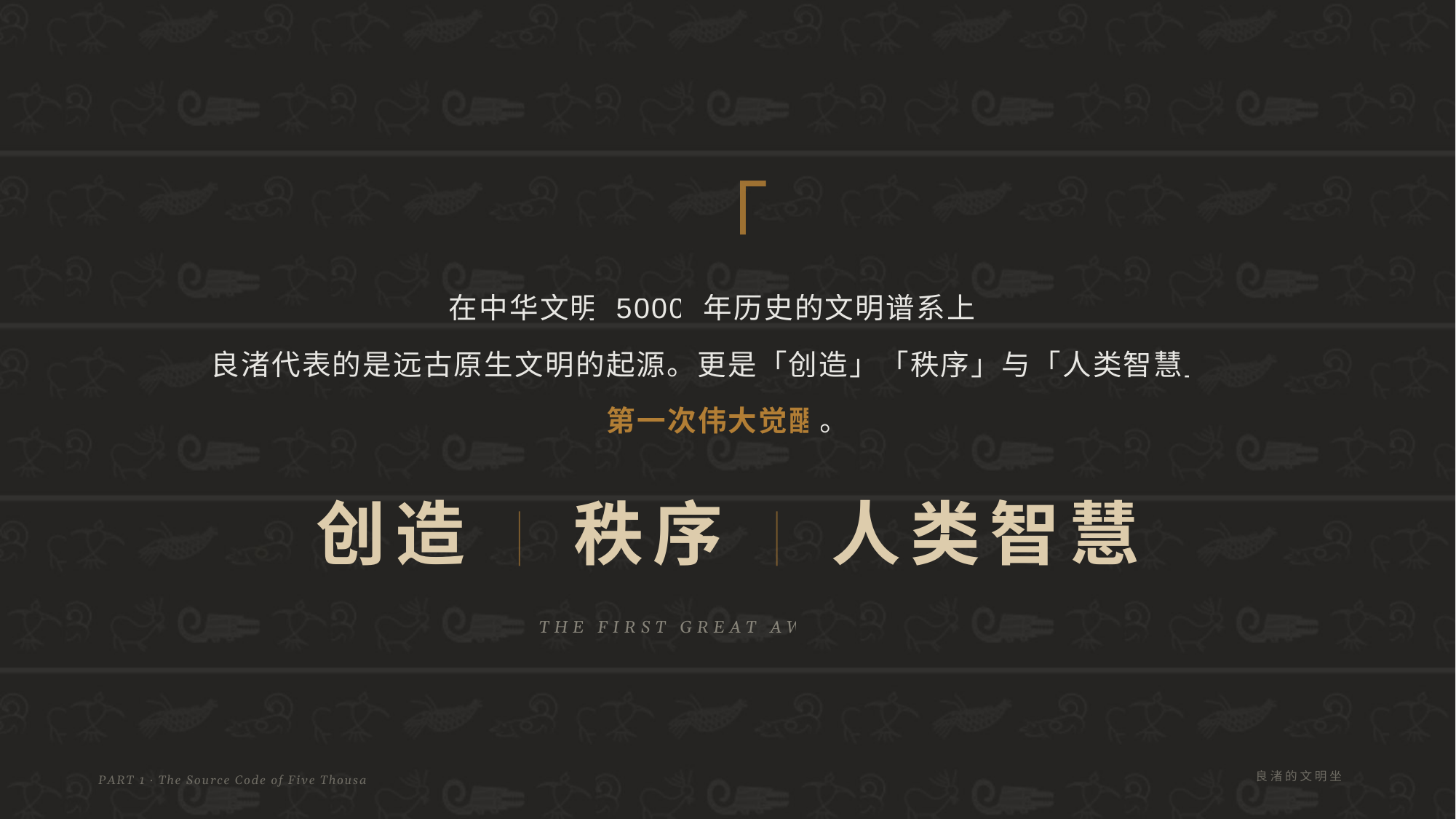

「
在中华文明 5000 年历史的文明谱系上，
良渚代表的是远古原生文明的起源。更是「创造」「秩序」与「人类智慧」的
第一次伟大觉醒。
创造
秩序
人类智慧

THE FIRST GREAT AWAKENING
良渚的文明坐标
PART 1 · The Source Code of Five Thousand Years